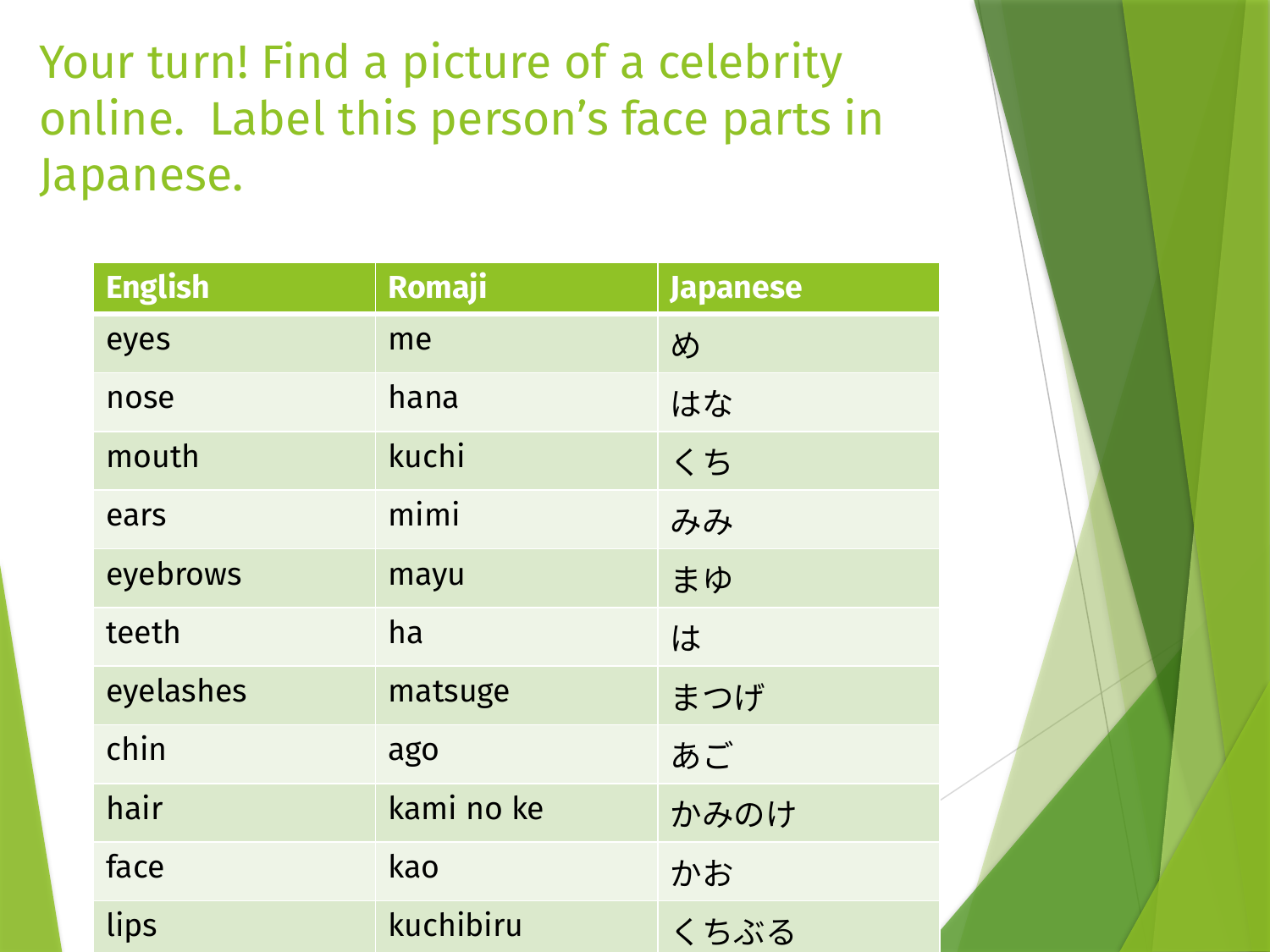

# Your turn! Find a picture of a celebrity online.  Label this person’s face parts in Japanese.
| English | Romaji | Japanese |
| --- | --- | --- |
| eyes | me | め |
| nose | hana | はな |
| mouth | kuchi | くち |
| ears | mimi | みみ |
| eyebrows | mayu | まゆ |
| teeth | ha | は |
| eyelashes | matsuge | まつげ |
| chin | ago | あご |
| hair | kami no ke | かみのけ |
| face | kao | かお |
| lips | kuchibiru | くちぶる |